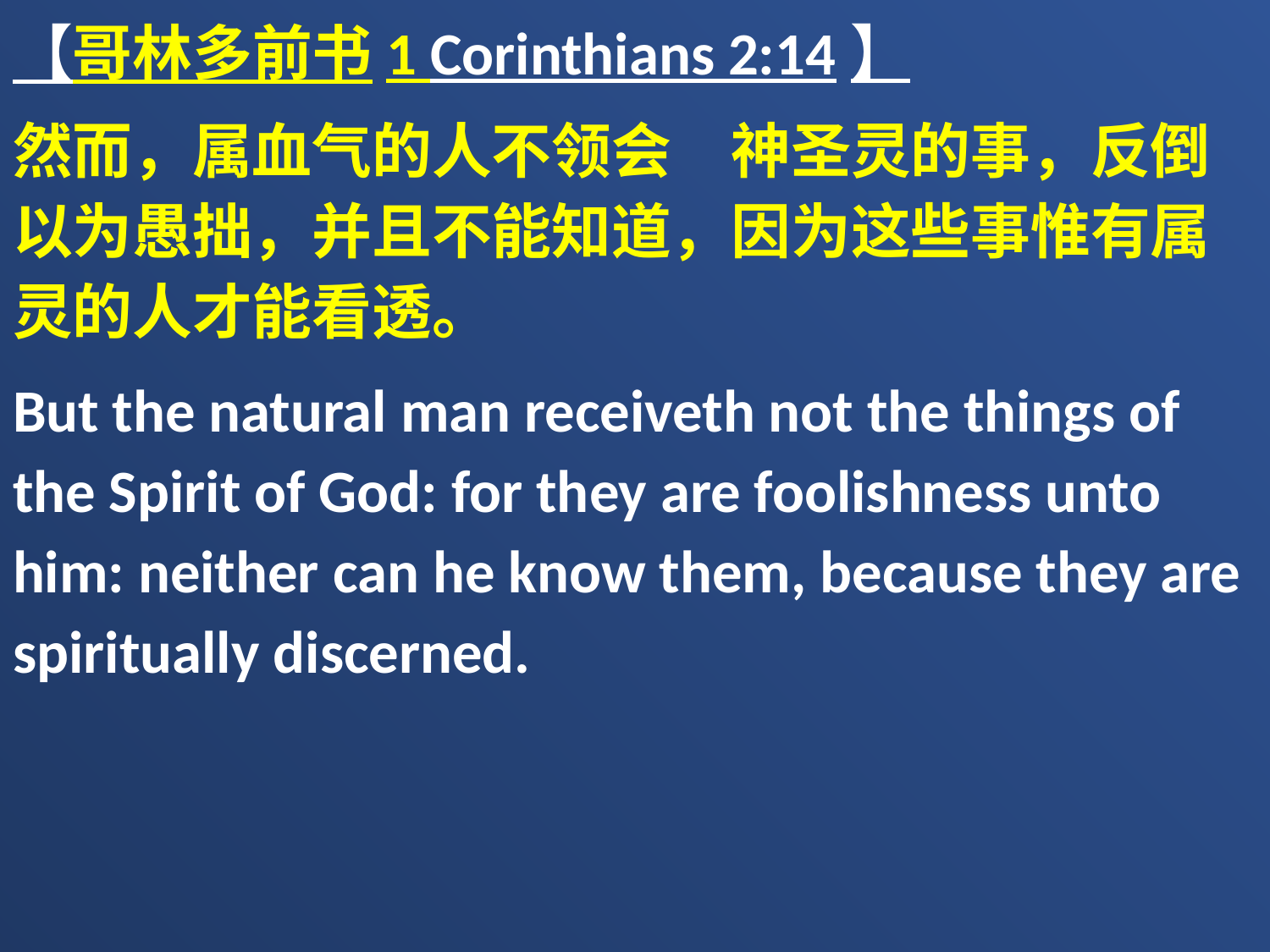

【哥林多前书1 Corinthians 2:14】
然而，属血气的人不领会　神圣灵的事，反倒以为愚拙，并且不能知道，因为这些事惟有属灵的人才能看透。
But the natural man receiveth not the things of the Spirit of God: for they are foolishness unto him: neither can he know them, because they are spiritually discerned.